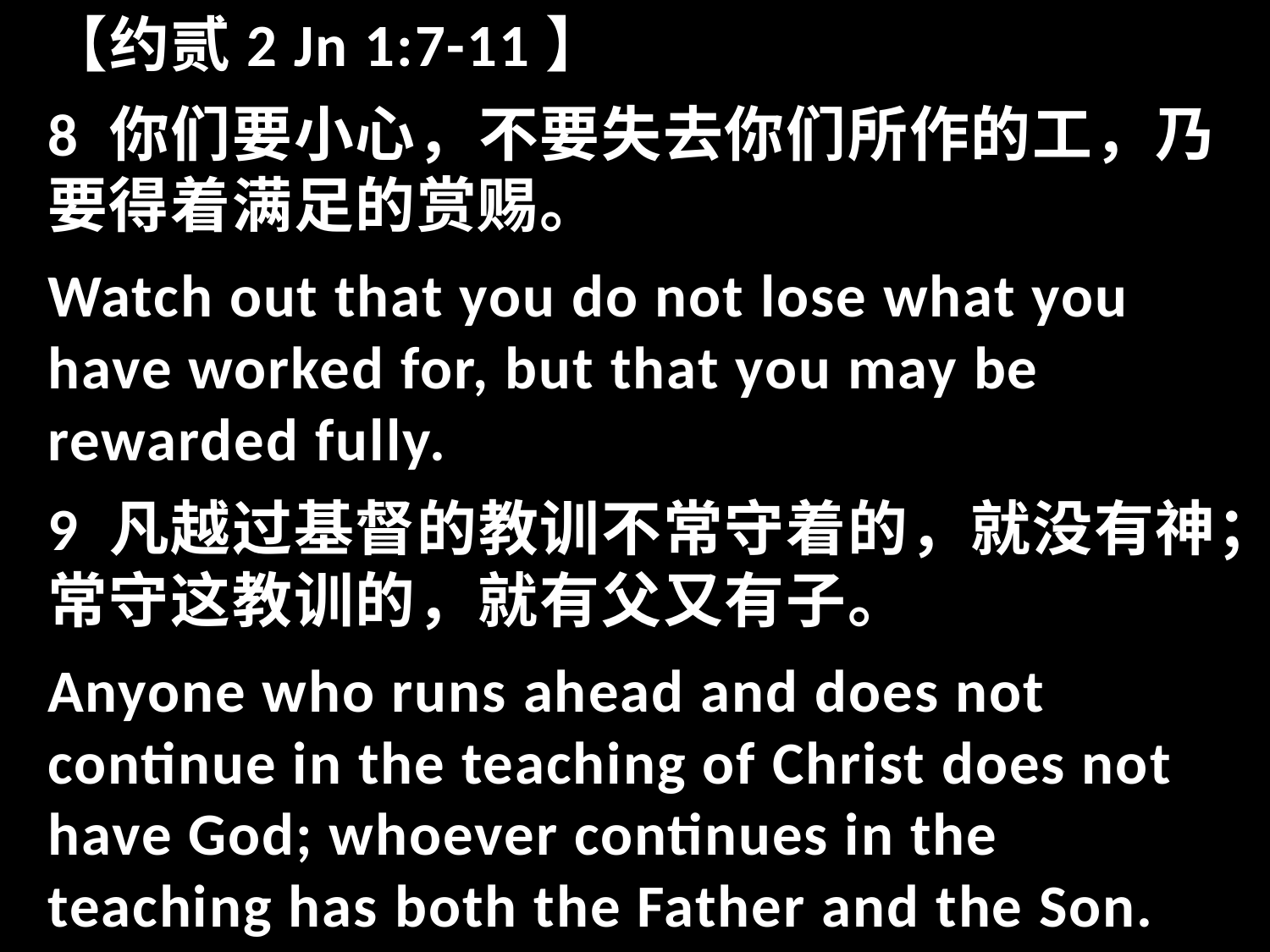

【约贰2 Jn 1:7-11】
8 你们要小心，不要失去你们所作的工，乃要得着满足的赏赐。
Watch out that you do not lose what you have worked for, but that you may be rewarded fully.
9 凡越过基督的教训不常守着的，就没有神；常守这教训的，就有父又有子。
Anyone who runs ahead and does not continue in the teaching of Christ does not have God; whoever continues in the teaching has both the Father and the Son.
10 若有人到你们那里，不是传这教训，不要接他到家里，也不要问他的安；
If anyone comes to you and does not bring this teaching, do not take him into your house or welcome him.
11 因为问他安的，就在他的恶行上有份。
Anyone who welcomes him shares in his wicked work.